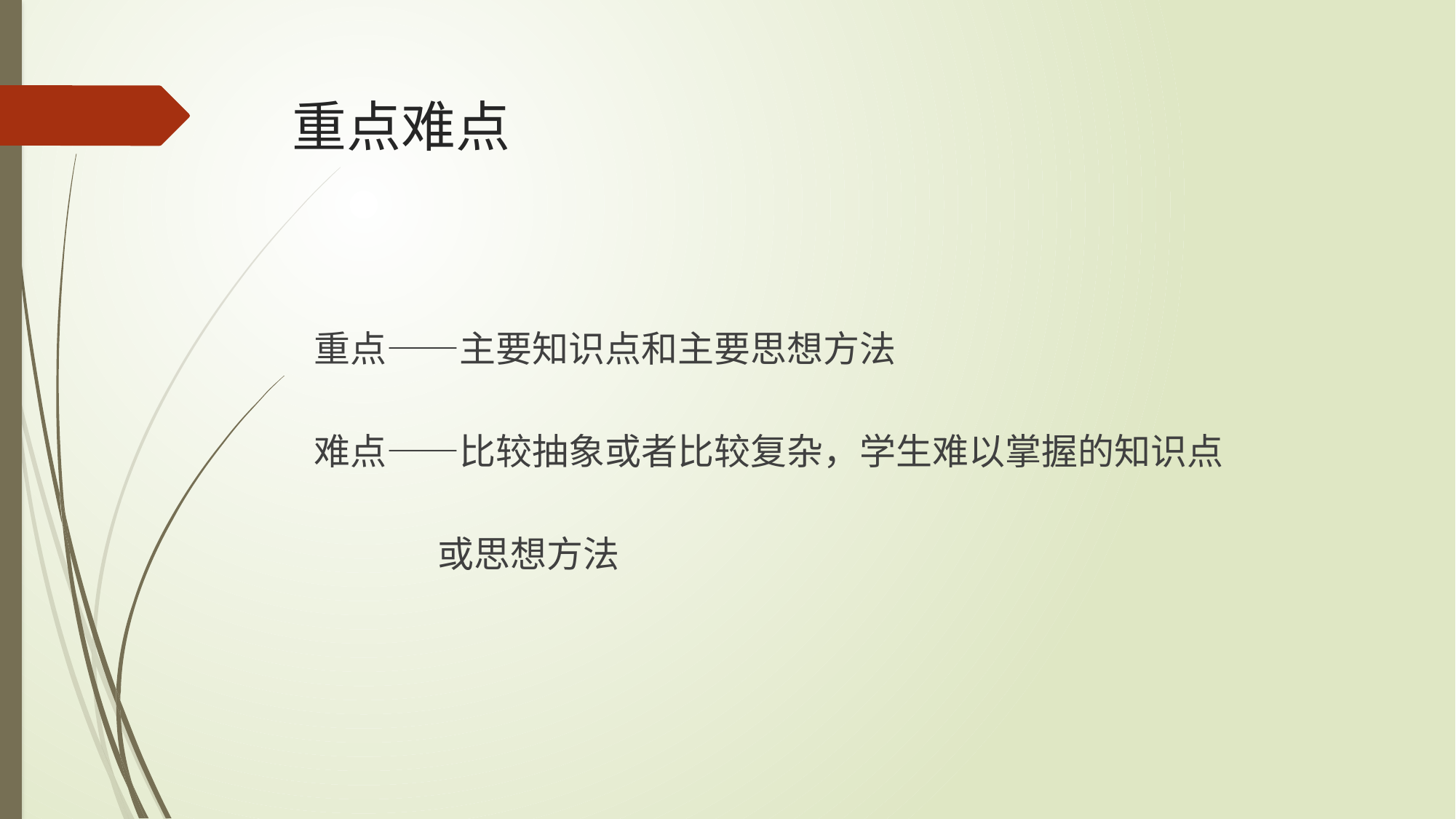

# 重点难点
重点——主要知识点和主要思想方法
难点——比较抽象或者比较复杂，学生难以掌握的知识点
              或思想方法